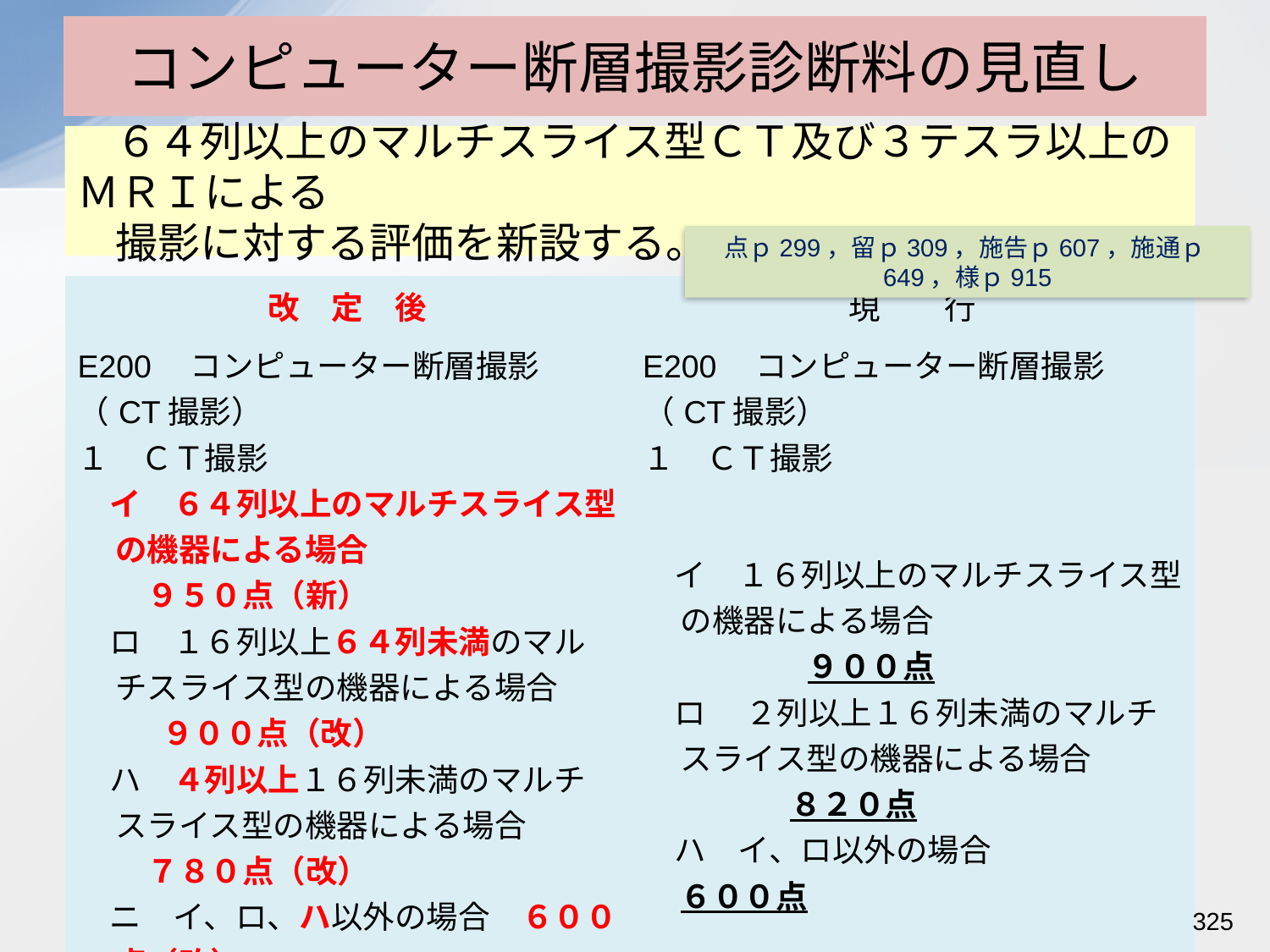

# コンピューター断層撮影診断料の見直し
６４列以上のマルチスライス型ＣＴ及び３テスラ以上のＭＲＩによる
撮影に対する評価を新設する。
点ｐ299，留ｐ309，施告ｐ607，施通ｐ649，様ｐ915
| 改　定　後 | 現　　行 |
| --- | --- |
| E200　コンピューター断層撮影（CT撮影） １　ＣＴ撮影 　イ　６４列以上のマルチスライス型の機器による場合 　　　　　　　　９５０点（新） 　ロ　１６列以上６４列未満のマルチスライス型の機器による場合　　 ９００点（改） 　ハ　４列以上１６列未満のマルチスライス型の機器による場合　　　７８０点（改） 　ニ　イ、ロ、ハ以外の場合　６００点（改） ［施設基準］ イについては、画像診断管理加算２が算定できる施設に限る。専従の診療放射線技師が１名以上。 | E200　コンピューター断層撮影（CT撮影） １　ＣＴ撮影 　イ　１６列以上のマルチスライス型の機器による場合 　　　　　　　　　　　９００点 　ロ　 ２列以上１６列未満のマルチスライス型の機器による場合　　　　　 ８２０点 　ハ　イ、ロ以外の場合　　　　　　６００点 |
325